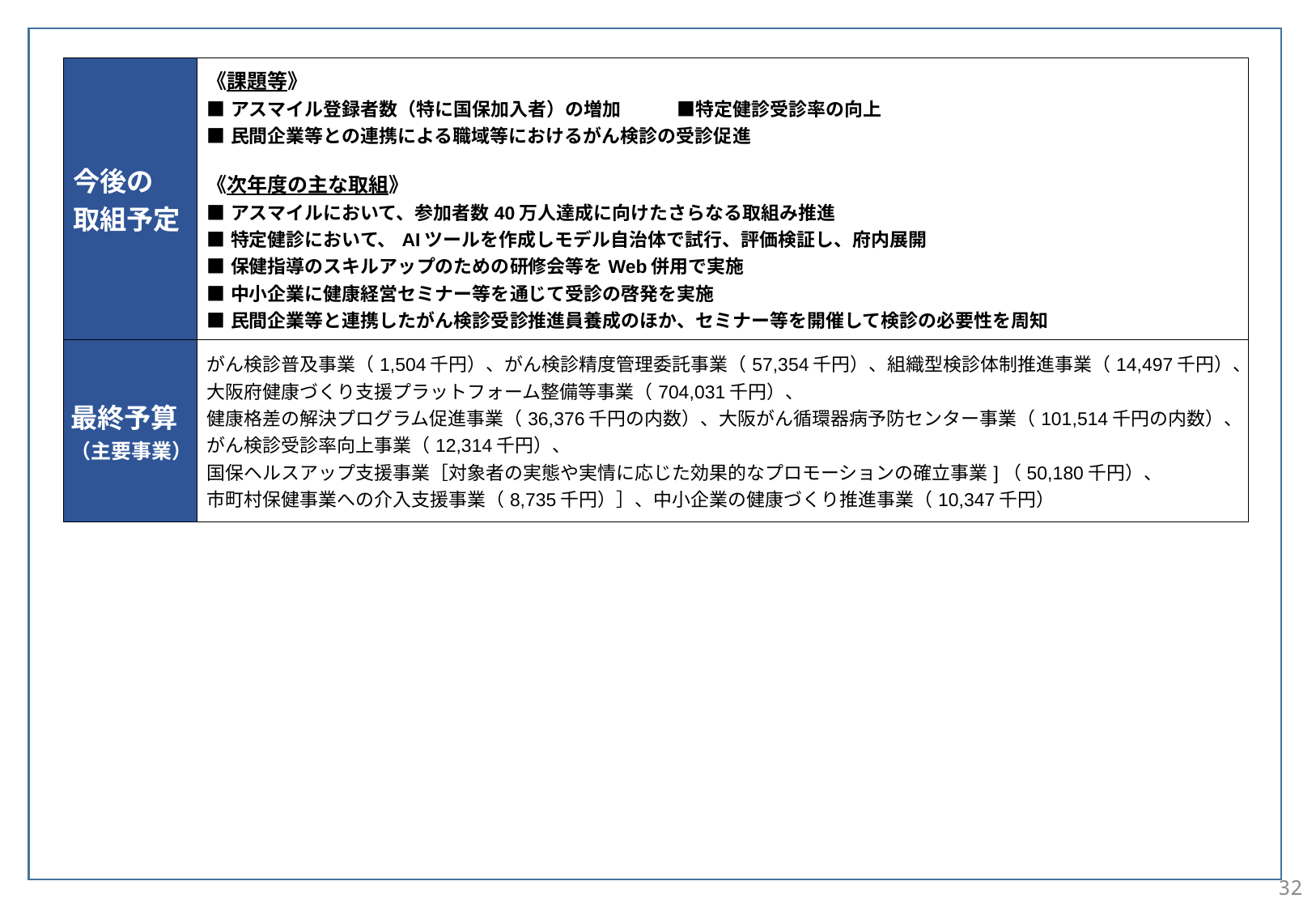

| 今後の 取組予定 | 《課題等》 ■アスマイル登録者数（特に国保加入者）の増加　　　■特定健診受診率の向上 ■民間企業等との連携による職域等におけるがん検診の受診促進 《次年度の主な取組》 ■アスマイルにおいて、参加者数40万人達成に向けたさらなる取組み推進 ■特定健診において、AIツールを作成しモデル自治体で試行、評価検証し、府内展開 ■保健指導のスキルアップのための研修会等をWeb併用で実施 ■中小企業に健康経営セミナー等を通じて受診の啓発を実施 ■民間企業等と連携したがん検診受診推進員養成のほか、セミナー等を開催して検診の必要性を周知 |
| --- | --- |
| 最終予算 （主要事業） | がん検診普及事業（1,504千円）、がん検診精度管理委託事業（57,354千円）、組織型検診体制推進事業（14,497千円）、 大阪府健康づくり支援プラットフォーム整備等事業（704,031千円）、 健康格差の解決プログラム促進事業（36,376千円の内数）、大阪がん循環器病予防センター事業（101,514千円の内数）、 がん検診受診率向上事業（12,314千円）、 国保ヘルスアップ支援事業［対象者の実態や実情に応じた効果的なプロモーションの確立事業]（50,180千円）、 市町村保健事業への介入支援事業（8,735千円）］、中小企業の健康づくり推進事業（10,347千円） |
32